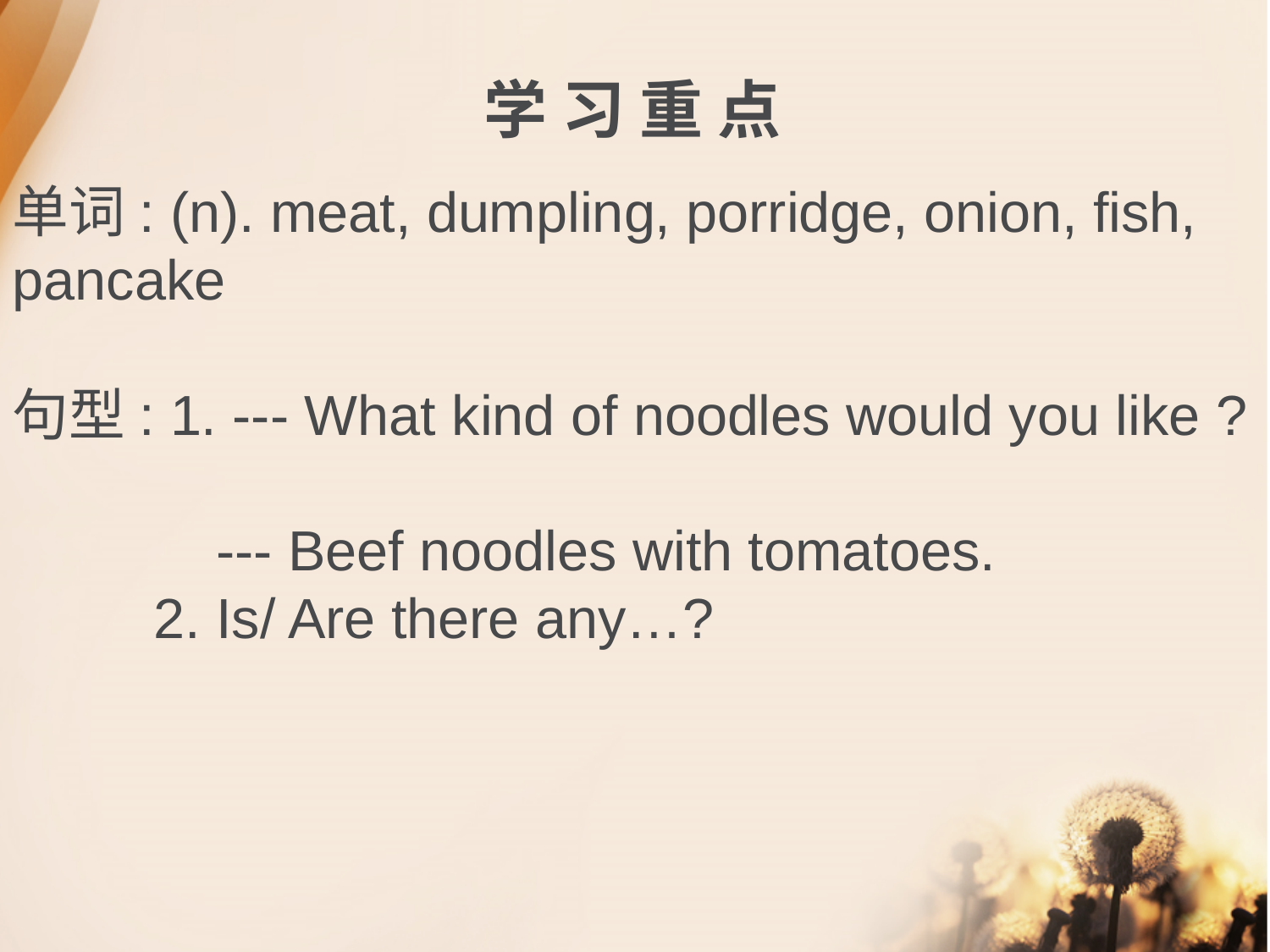

学 习 重 点
单词: (n). meat, dumpling, porridge, onion, fish, pancake

句型: 1. --- What kind of noodles would you like ?
             --- Beef noodles with tomatoes.
         2. Is/ Are there any…?